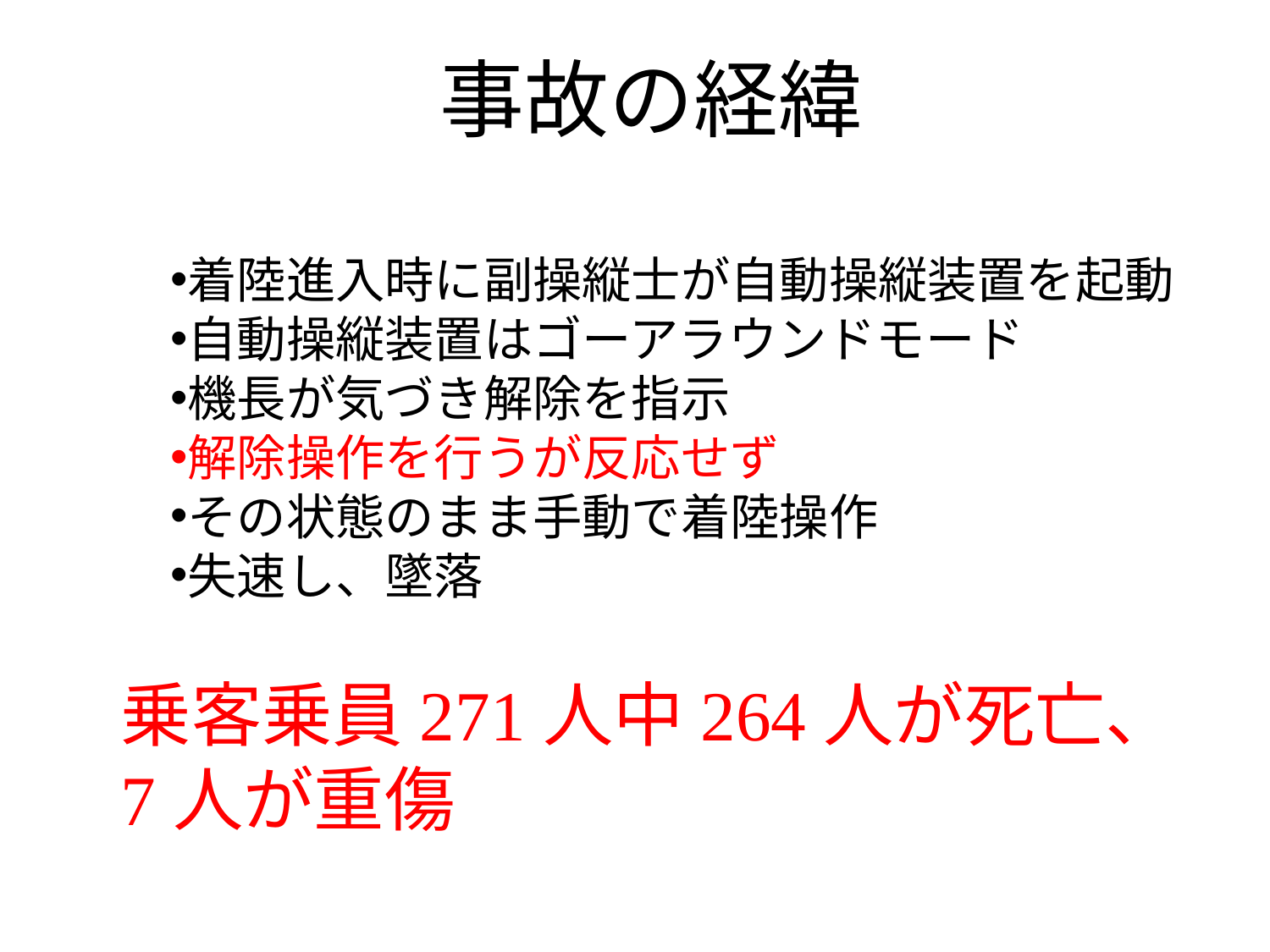

事故の経緯
着陸進入時に副操縦士が自動操縦装置を起動
自動操縦装置はゴーアラウンドモード
機長が気づき解除を指示
解除操作を行うが反応せず
その状態のまま手動で着陸操作
失速し、墜落
乗客乗員271人中264人が死亡、
7人が重傷